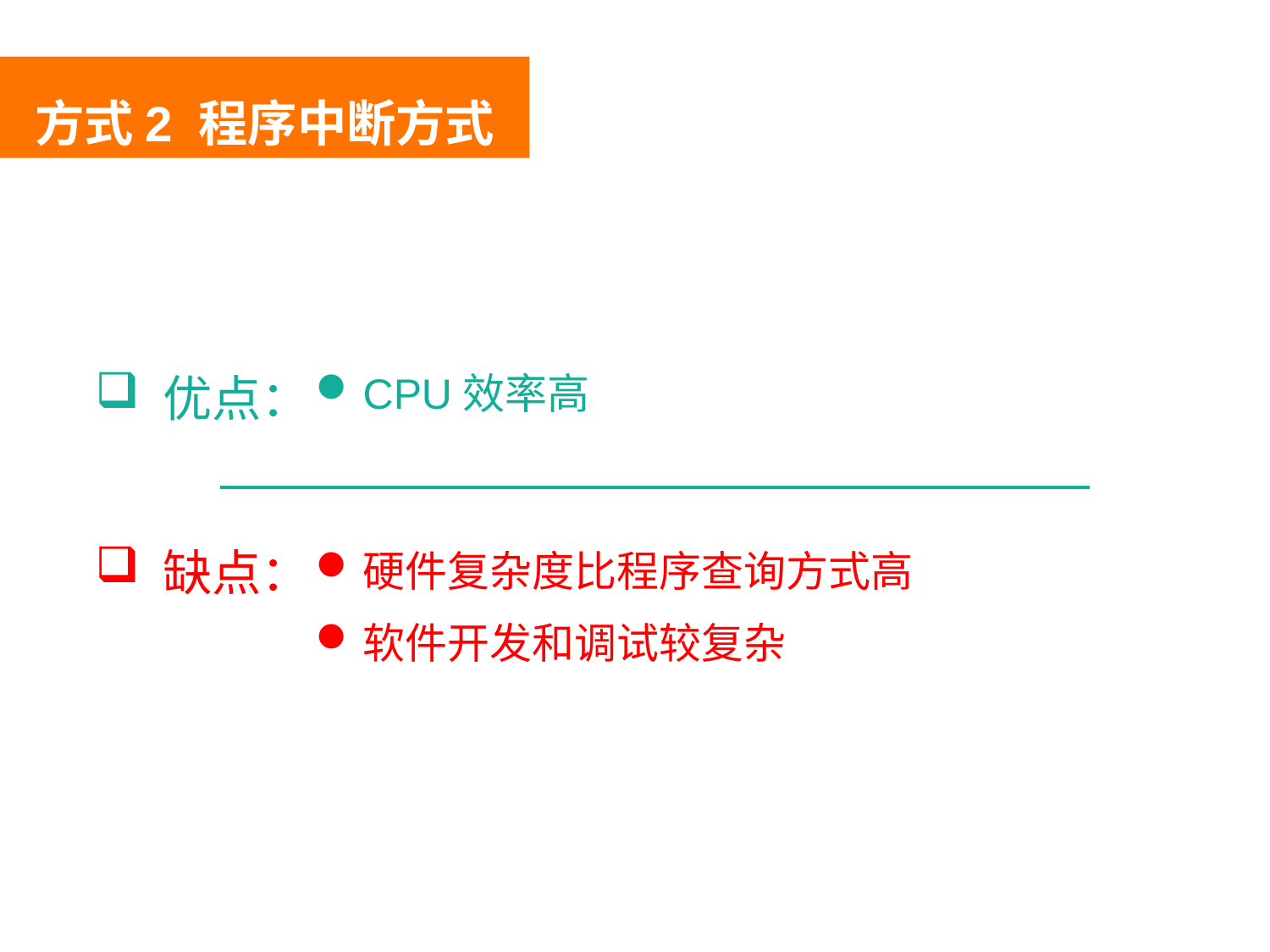

方式2 程序中断方式
 优点：
CPU效率高
 缺点：
硬件复杂度比程序查询方式高
软件开发和调试较复杂